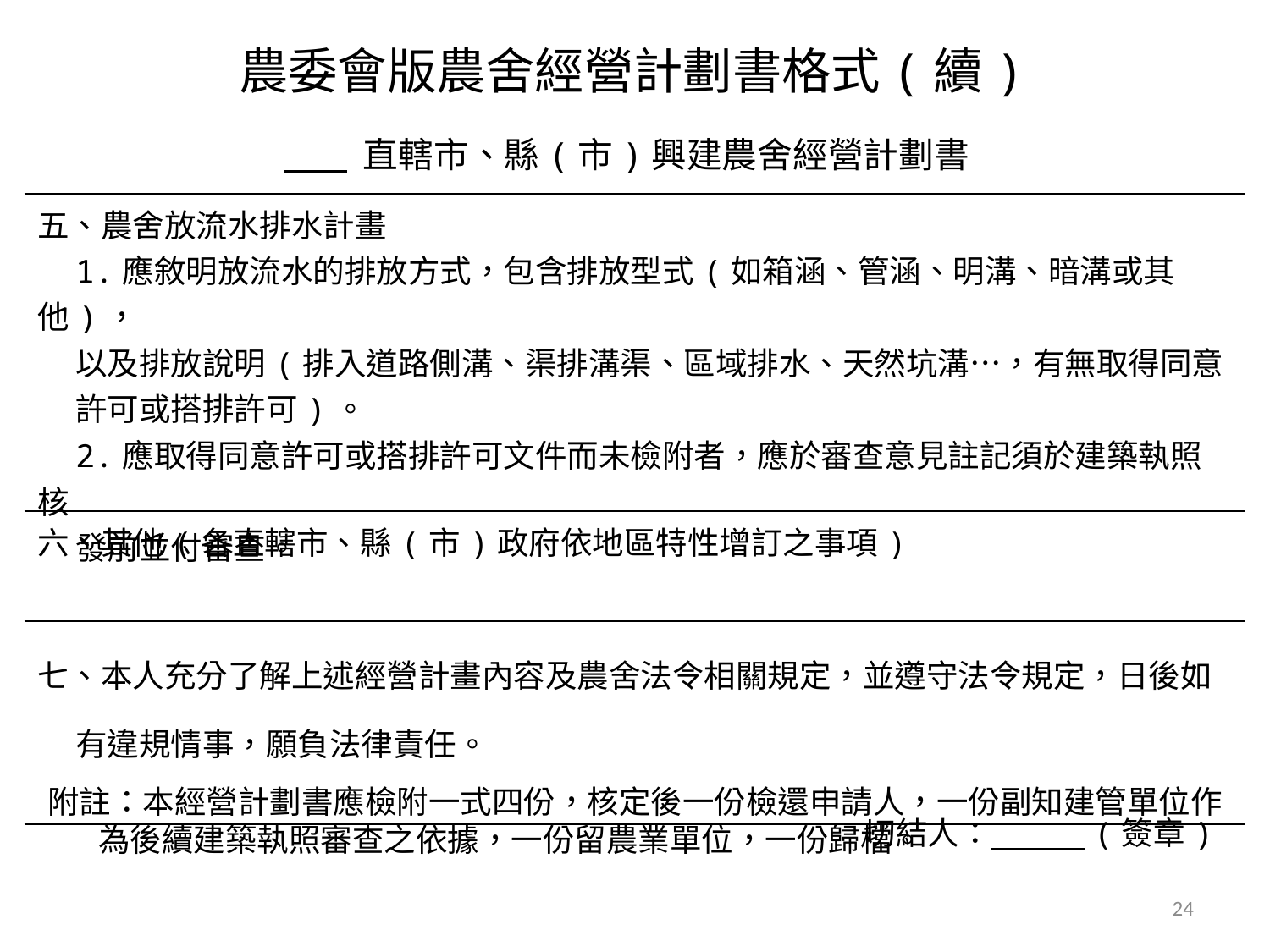

農委會版農舍經營計劃書格式(續)
         直轄市、縣(市)興建農舍經營計劃書
| 五、農舍放流水排水計畫 1.應敘明放流水的排放方式，包含排放型式(如箱涵、管涵、明溝、暗溝或其他)， 以及排放說明(排入道路側溝、渠排溝渠、區域排水、天然坑溝…，有無取得同意 許可或搭排許可)。 2.應取得同意許可或搭排許可文件而未檢附者，應於審查意見註記須於建築執照核 發前並付審查。 |
| --- |
| 六、其他(各直轄市、縣(市)政府依地區特性增訂之事項) |
| 七、本人充分了解上述經營計畫內容及農舍法令相關規定，並遵守法令規定，日後如 有違規情事，願負法律責任。 切結人： (簽章) |
附註：本經營計劃書應檢附一式四份，核定後一份檢還申請人，一份副知建管單位作
      為後續建築執照審查之依據，一份留農業單位，一份歸檔。
24